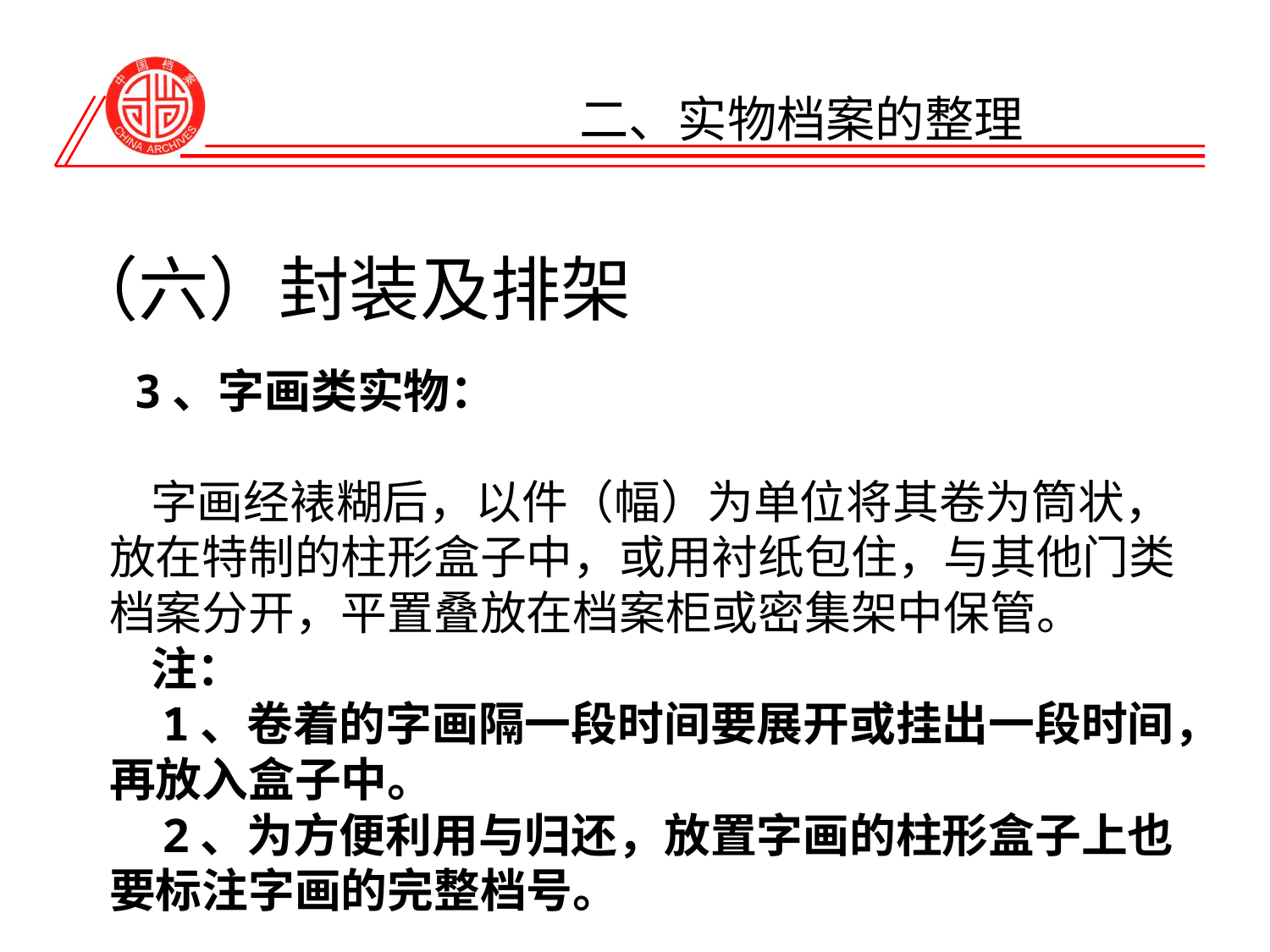

# 二、实物档案的整理
（六）封装及排架
       3、字画类实物：
    字画经裱糊后，以件（幅）为单位将其卷为筒状，放在特制的柱形盒子中，或用衬纸包住，与其他门类档案分开，平置叠放在档案柜或密集架中保管。
    注：
    1、卷着的字画隔一段时间要展开或挂出一段时间，再放入盒子中。
    2、为方便利用与归还，放置字画的柱形盒子上也要标注字画的完整档号。